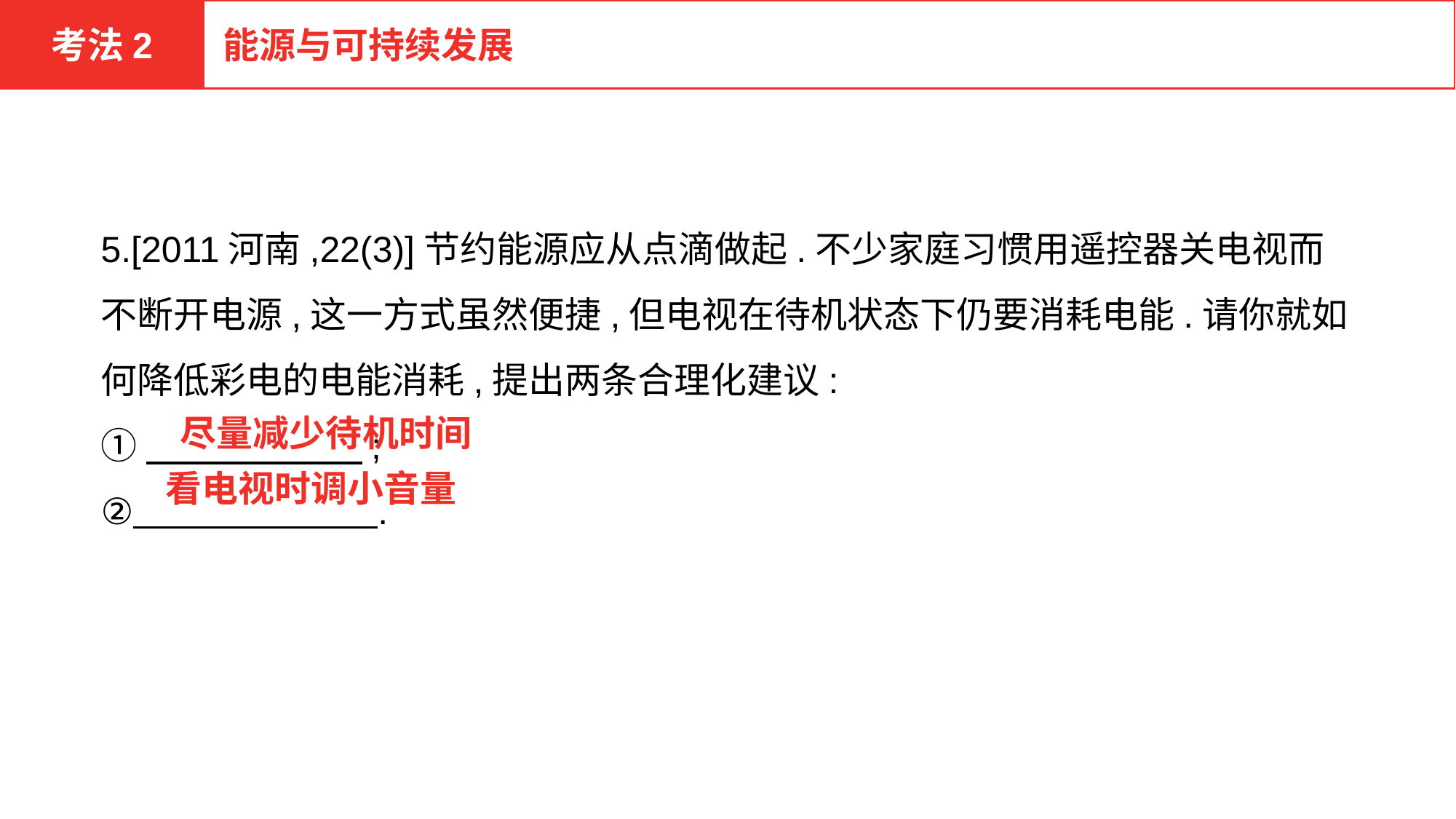

考法2
能源与可持续发展
5.[2011河南,22(3)]节约能源应从点滴做起.不少家庭习惯用遥控器关电视而不断开电源,这一方式虽然便捷,但电视在待机状态下仍要消耗电能.请你就如何降低彩电的电能消耗,提出两条合理化建议:
①　                      ;
②                        .
尽量减少待机时间
看电视时调小音量